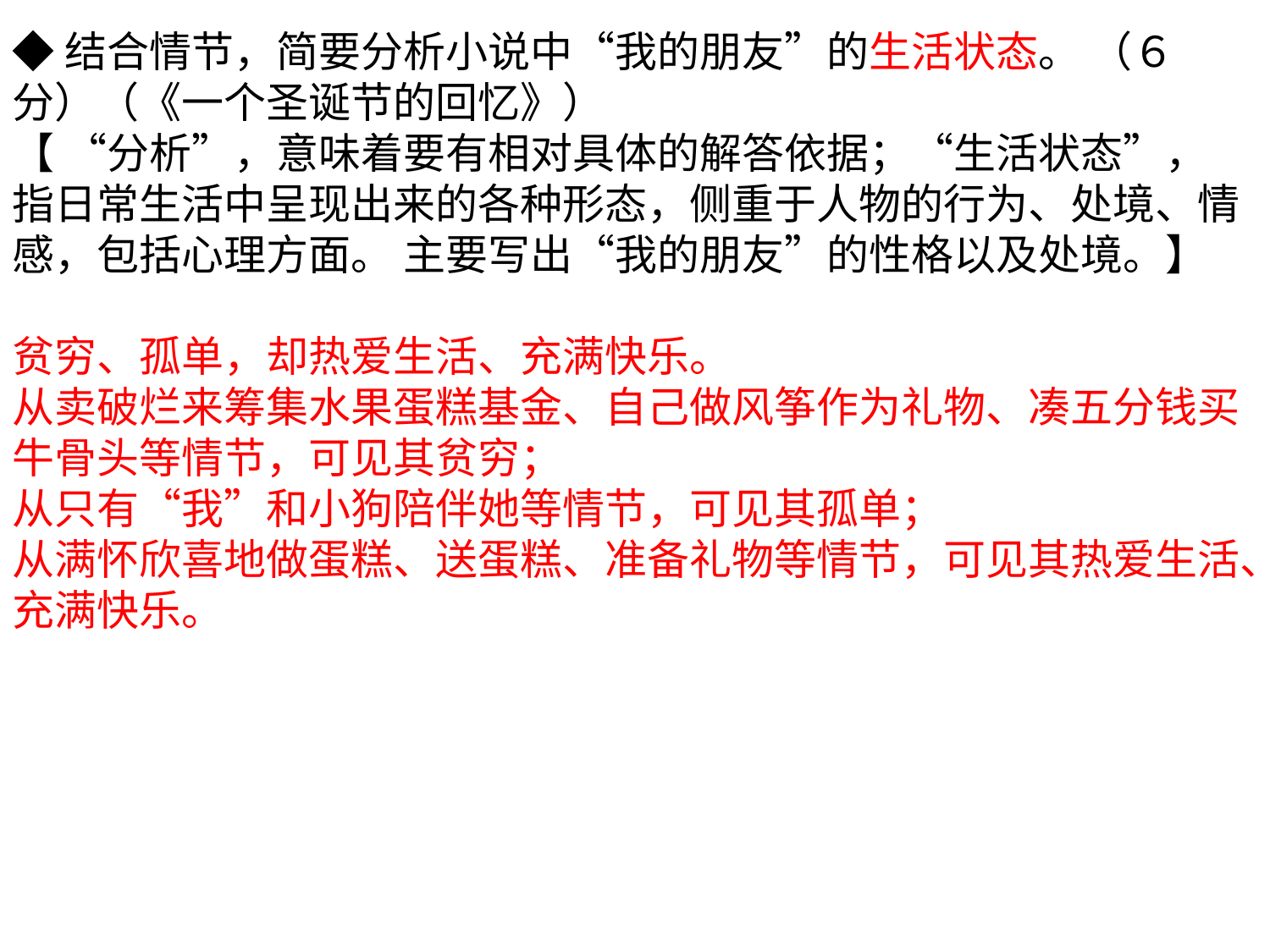

◆结合情节，简要分析小说中“我的朋友”的生活状态。 （６分）（《一个圣诞节的回忆》）
【 “分析”，意味着要有相对具体的解答依据；“生活状态”，指日常生活中呈现出来的各种形态，侧重于人物的行为、处境、情感，包括心理方面。 主要写出“我的朋友”的性格以及处境。】
贫穷、孤单，却热爱生活、充满快乐。
从卖破烂来筹集水果蛋糕基金、自己做风筝作为礼物、凑五分钱买牛骨头等情节，可见其贫穷；
从只有“我”和小狗陪伴她等情节，可见其孤单；
从满怀欣喜地做蛋糕、送蛋糕、准备礼物等情节，可见其热爱生活、充满快乐。